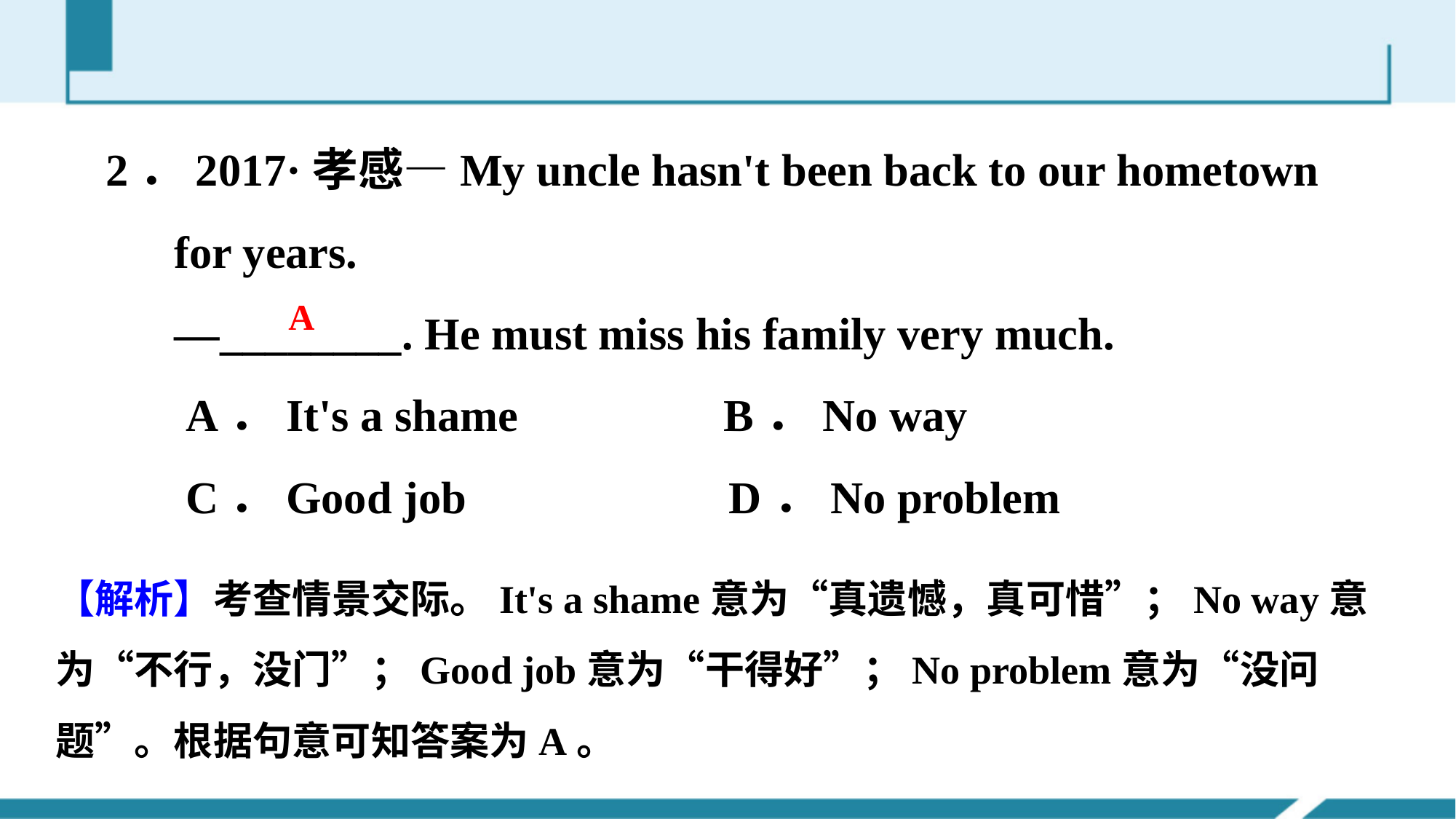

2．2017·孝感—My uncle hasn't been back to our hometown
      for years.
      —________. He must miss his family very much.
       A．It's a shame                  B．No way
       C．Good job                       D．No problem
A
【解析】考查情景交际。It's a shame意为“真遗憾，真可惜”；No way意为“不行，没门”；Good job意为“干得好”；No problem意为“没问题”。根据句意可知答案为A。